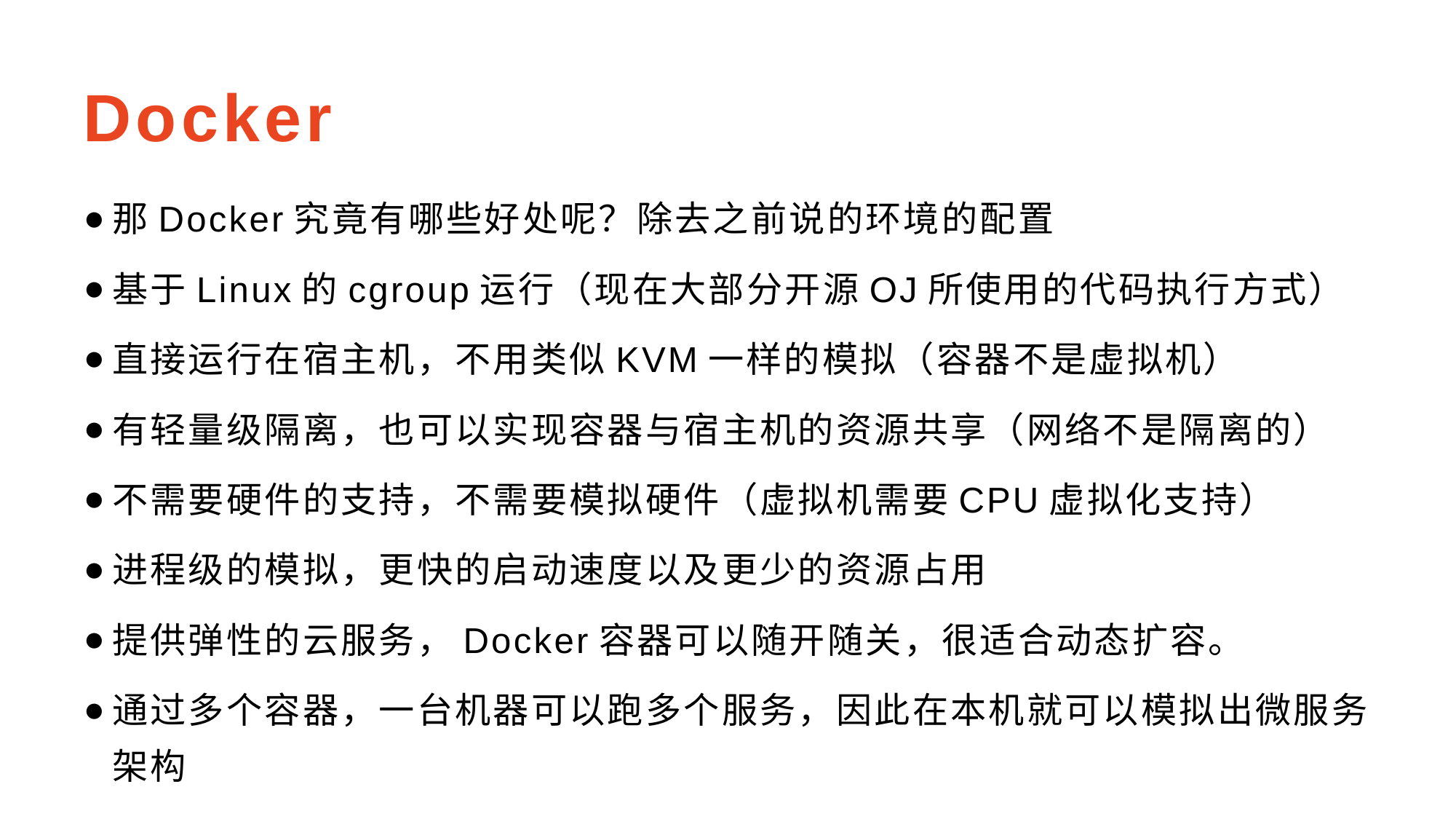

# Docker
那Docker究竟有哪些好处呢？除去之前说的环境的配置
基于Linux的cgroup运行（现在大部分开源OJ所使用的代码执行方式）
直接运行在宿主机，不用类似KVM一样的模拟（容器不是虚拟机）
有轻量级隔离，也可以实现容器与宿主机的资源共享（网络不是隔离的）
不需要硬件的支持，不需要模拟硬件（虚拟机需要CPU虚拟化支持）
进程级的模拟，更快的启动速度以及更少的资源占用
提供弹性的云服务，Docker容器可以随开随关，很适合动态扩容。
通过多个容器，一台机器可以跑多个服务，因此在本机就可以模拟出微服务架构